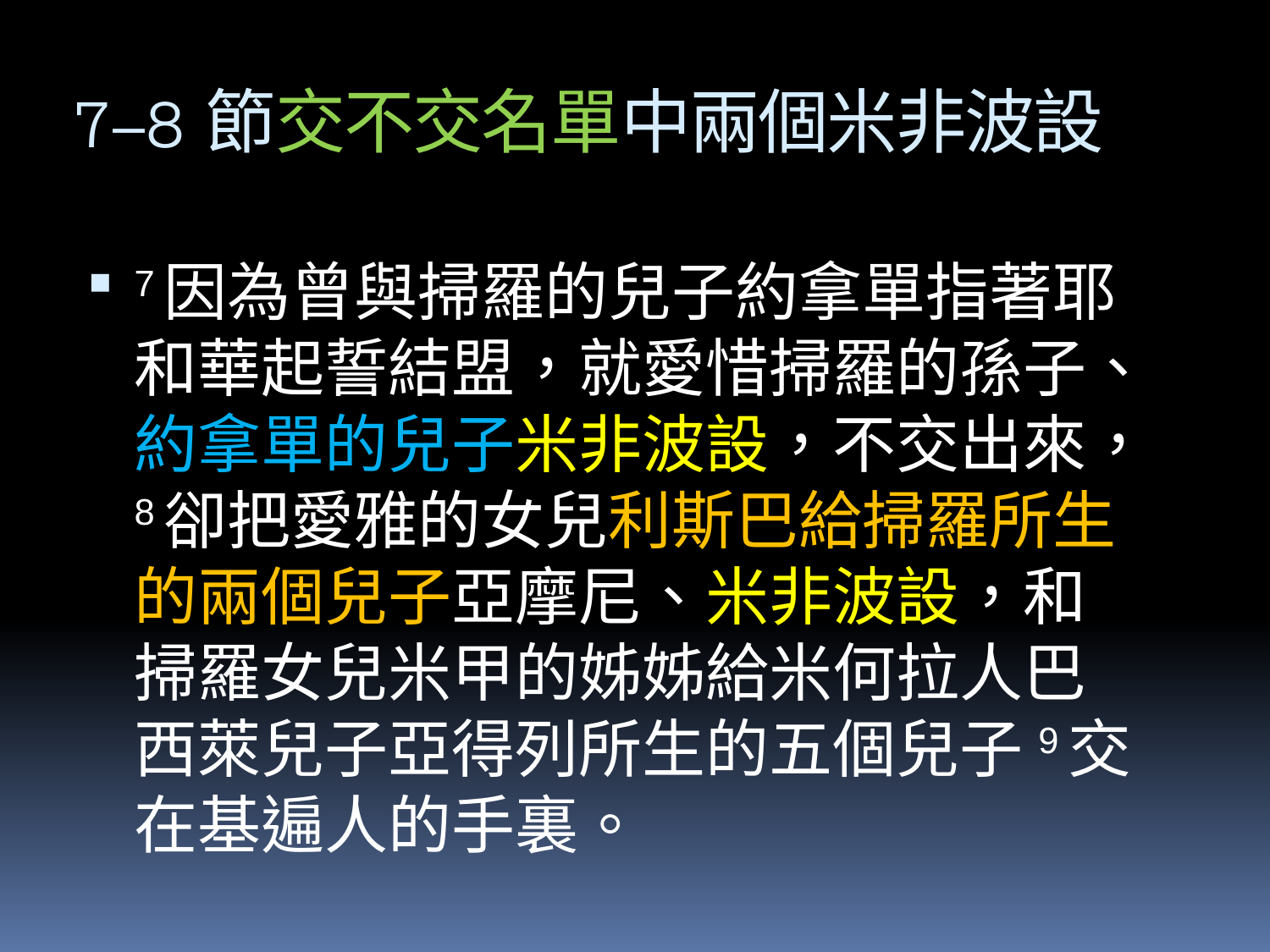

# 7-8節交不交名單中兩個米非波設
7因為曾與掃羅的兒子約拿單指著耶和華起誓結盟，就愛惜掃羅的孫子、約拿單的兒子米非波設，不交出來，8卻把愛雅的女兒利斯巴給掃羅所生的兩個兒子亞摩尼、米非波設，和掃羅女兒米甲的姊姊給米何拉人巴西萊兒子亞得列所生的五個兒子9交在基遍人的手裏。